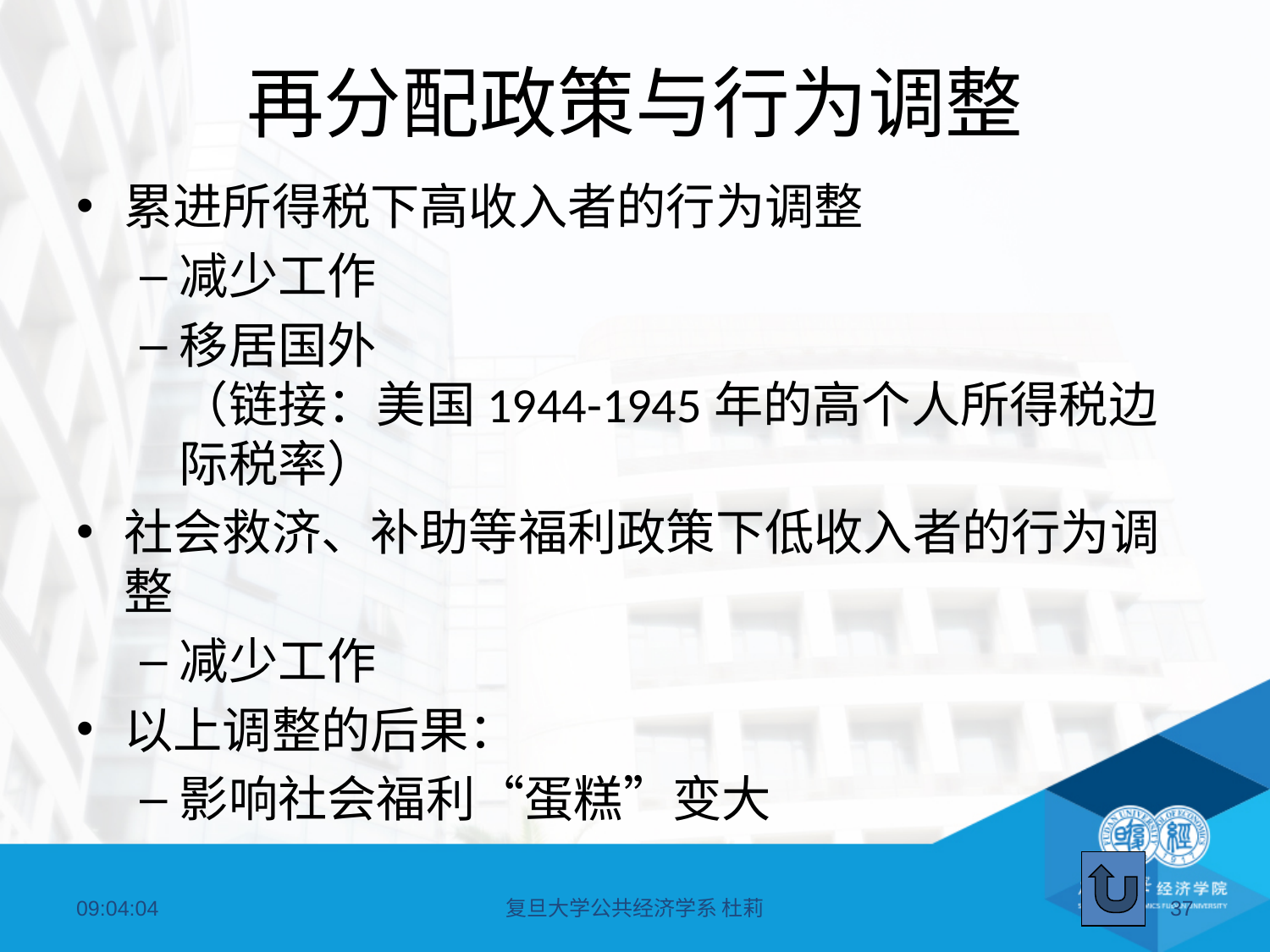

# 再分配政策与行为调整
累进所得税下高收入者的行为调整
减少工作
移居国外
（链接：美国1944-1945年的高个人所得税边际税率）
社会救济、补助等福利政策下低收入者的行为调整
减少工作
以上调整的后果：
影响社会福利“蛋糕”变大

09:04:04
复旦大学公共经济学系 杜莉
37